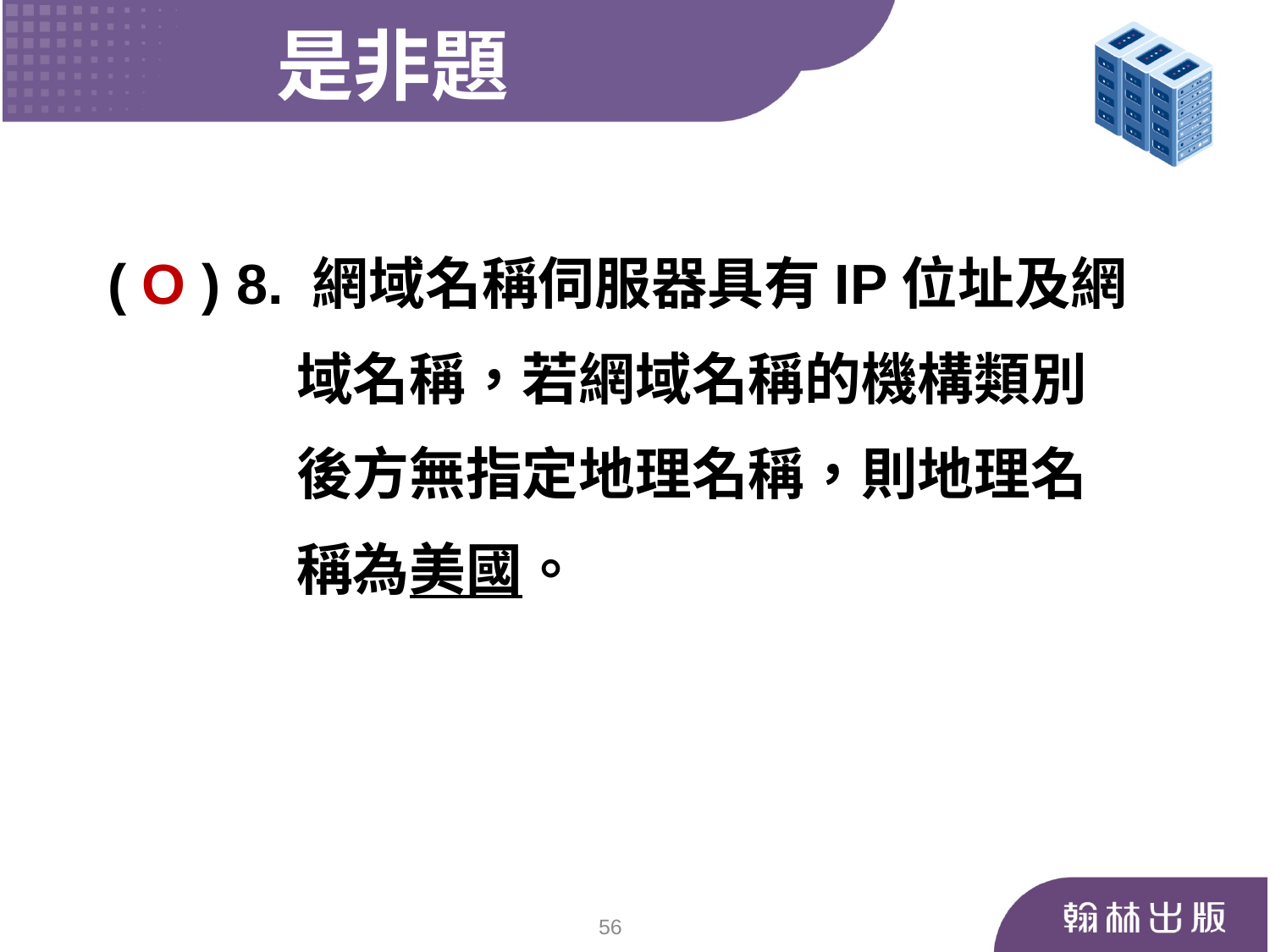

是非題
  ( O ) 8. 網域名稱伺服器具有IP位址及網
                域名稱，若網域名稱的機構類別
                後方無指定地理名稱，則地理名
                稱為美國。
56